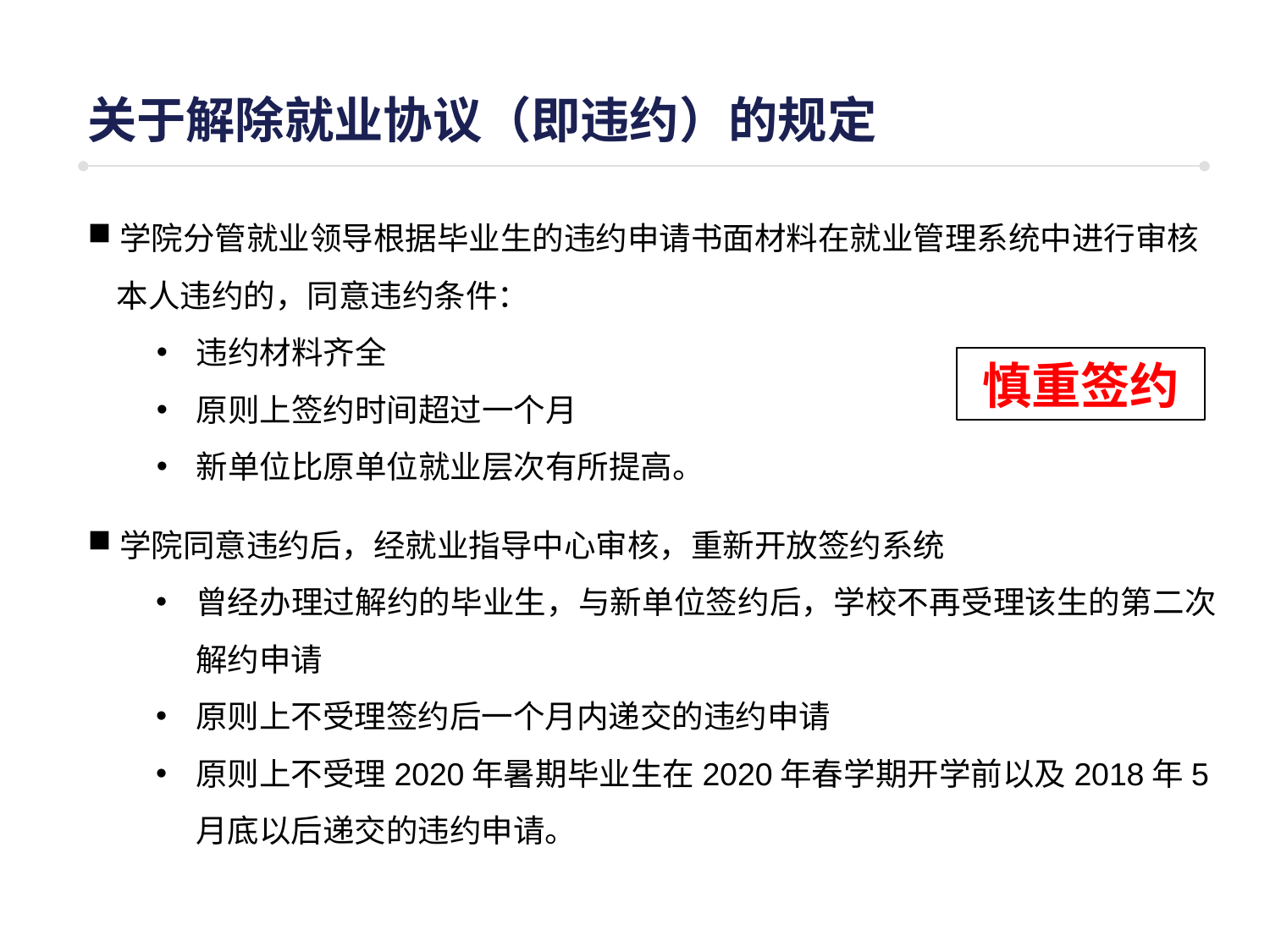

关于解除就业协议（即违约）的规定
学院分管就业领导根据毕业生的违约申请书面材料在就业管理系统中进行审核
   本人违约的，同意违约条件：
违约材料齐全
原则上签约时间超过一个月
新单位比原单位就业层次有所提高。
学院同意违约后，经就业指导中心审核，重新开放签约系统
曾经办理过解约的毕业生，与新单位签约后，学校不再受理该生的第二次解约申请
原则上不受理签约后一个月内递交的违约申请
原则上不受理2020年暑期毕业生在2020年春学期开学前以及2018年5月底以后递交的违约申请。
慎重签约